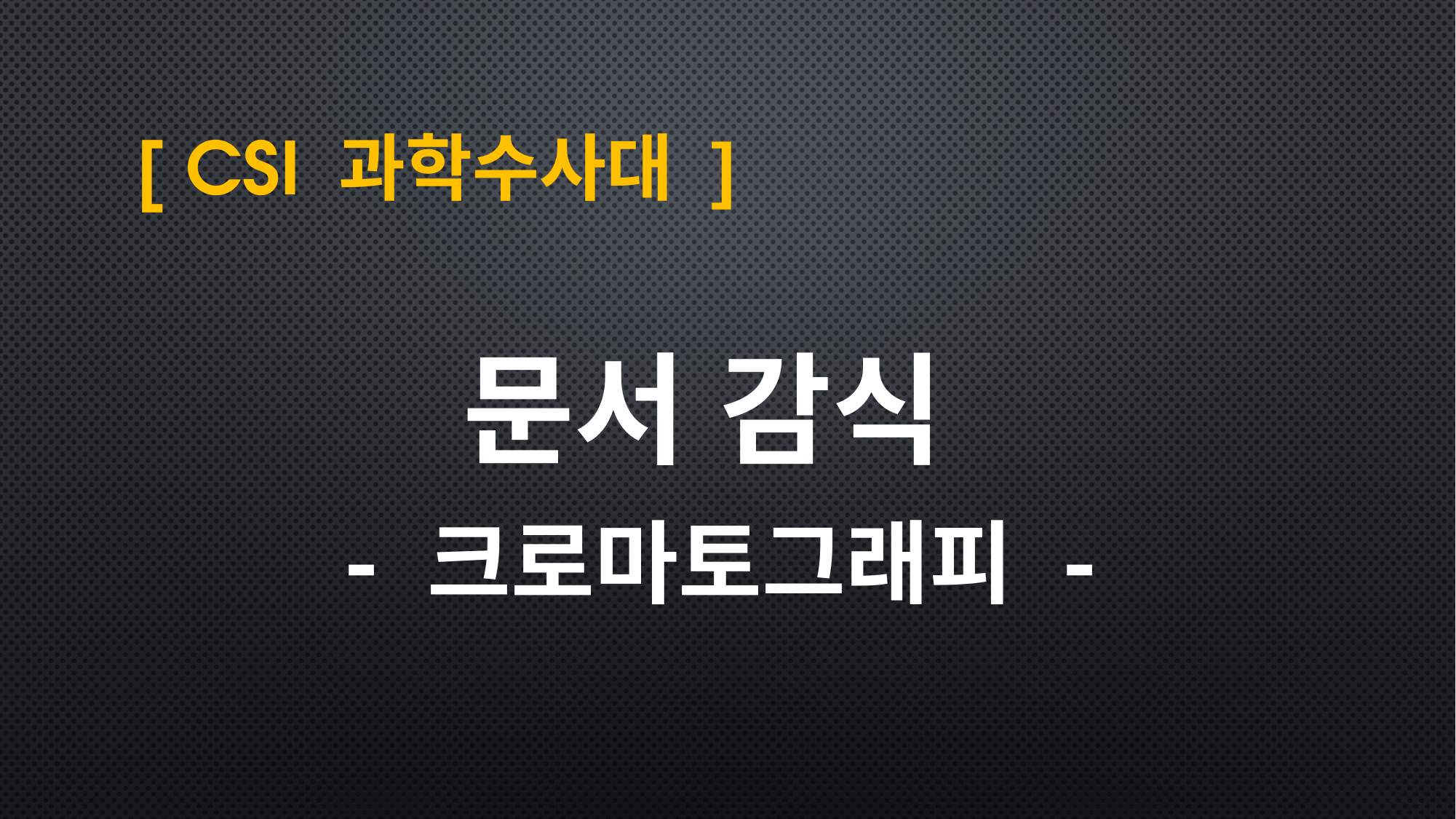

# [ CSI 과학수사대 ]
문서 감식
- 크로마토그래피 -